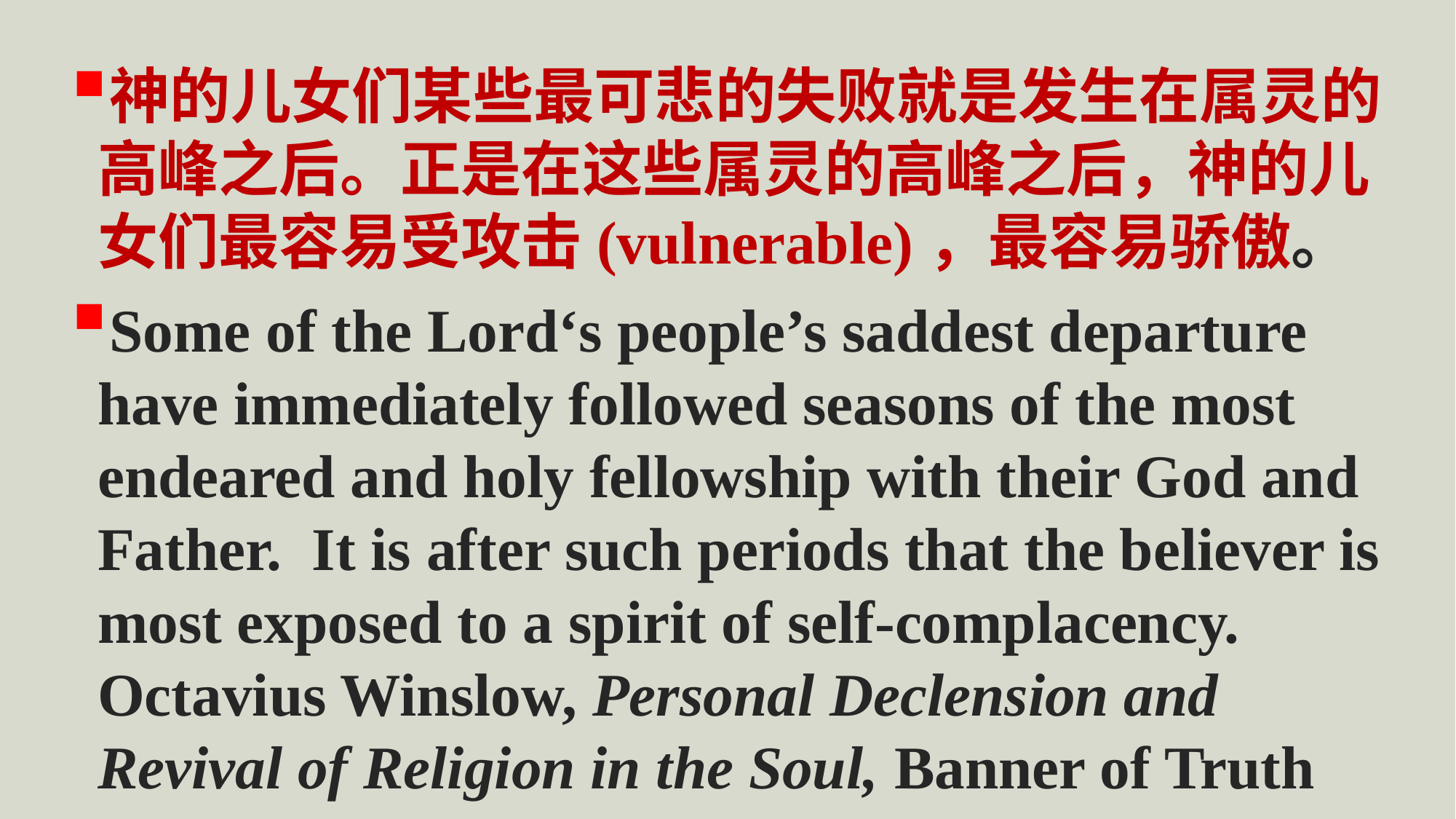

神的儿女们某些最可悲的失败就是发生在属灵的高峰之后。正是在这些属灵的高峰之后，神的儿女们最容易受攻击(vulnerable)，最容易骄傲。
Some of the Lord‘s people’s saddest departure have immediately followed seasons of the most endeared and holy fellowship with their God and Father.  It is after such periods that the believer is most exposed to a spirit of self-complacency. Octavius Winslow, Personal Declension and Revival of Religion in the Soul, Banner of Truth